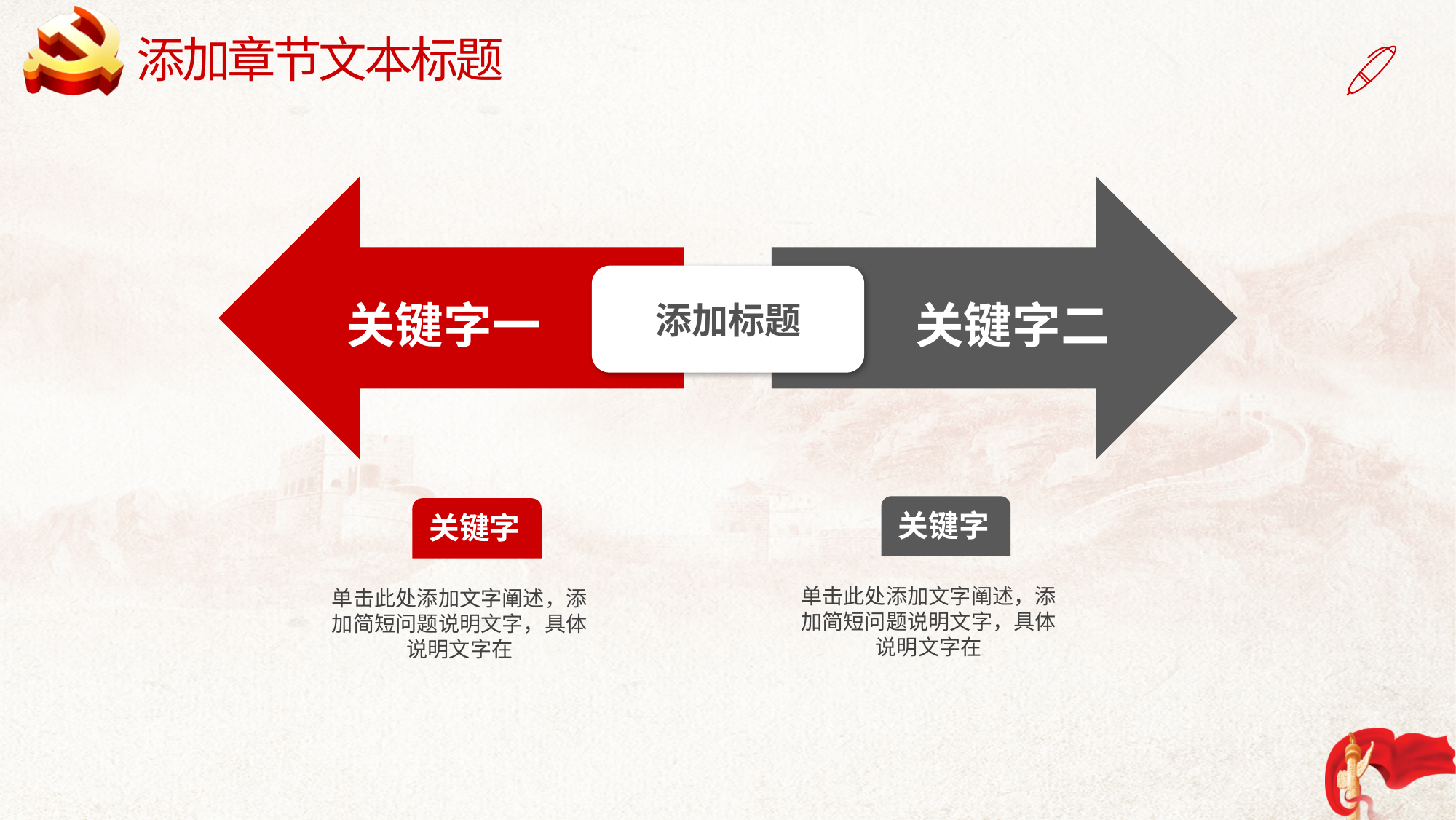

添加章节文本标题

关键字一
关键字二
添加标题

关键字

关键字
单击此处添加文字阐述，添加简短问题说明文字，具体说明文字在
单击此处添加文字阐述，添加简短问题说明文字，具体说明文字在